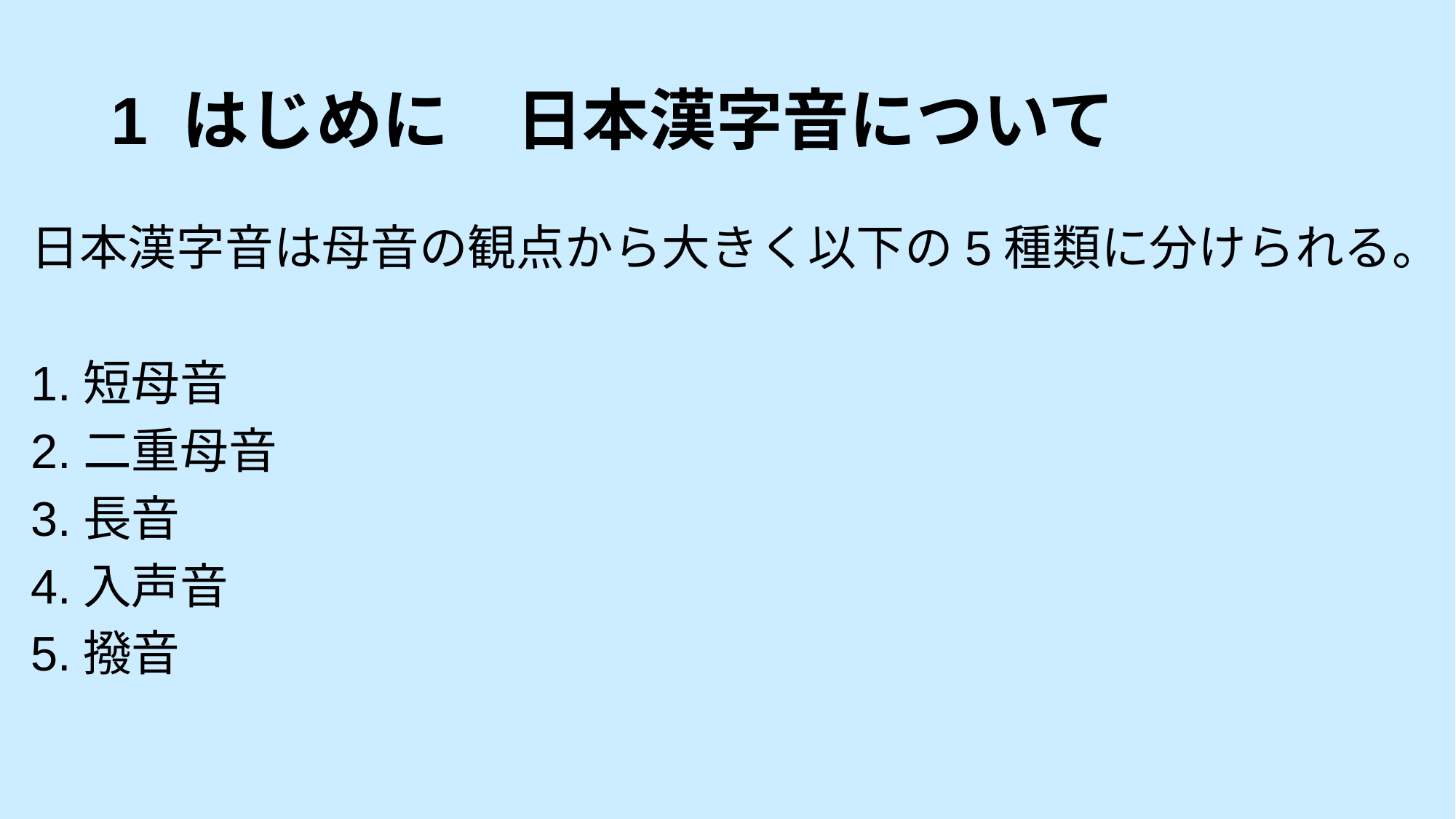

# 1 はじめに　日本漢字音について
日本漢字音は母音の観点から大きく以下の5種類に分けられる。

1.短母音
2.二重母音
3.長音
4.入声音
5.撥音